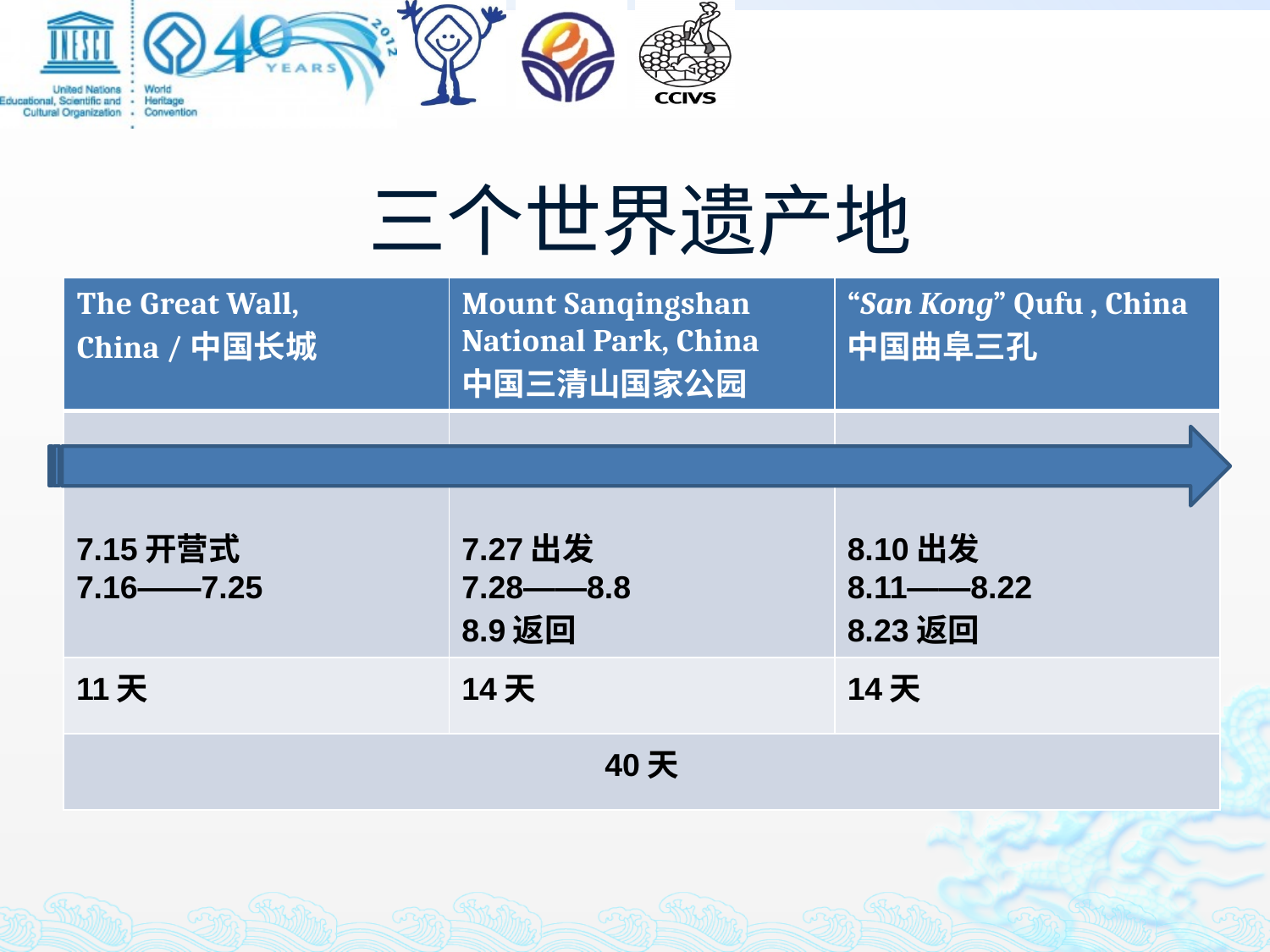

# 三个世界遗产地
| The Great Wall, China /中国长城 | Mount Sanqingshan National Park, China 中国三清山国家公园 | “San Kong” Qufu , China 中国曲阜三孔 |
| --- | --- | --- |
| 7.15开营式 7.16——7.25 | 7.27出发 7.28——8.8 8.9返回 | 8.10出发 8.11——8.22 8.23返回 |
| 11天 | 14天 | 14天 |
| 40天 |  |  |